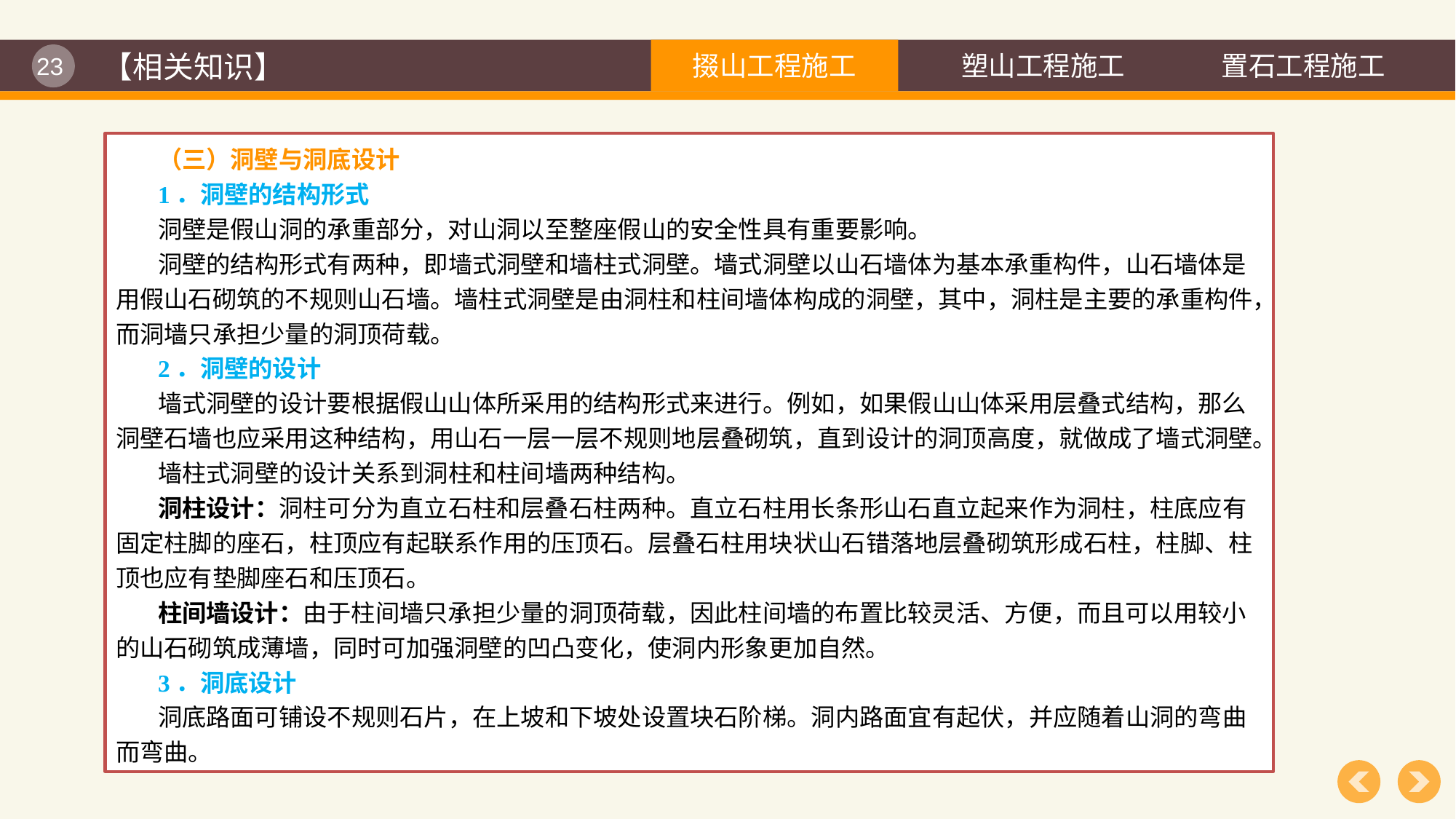

【相关知识】
（三）洞壁与洞底设计
1．洞壁的结构形式
洞壁是假山洞的承重部分，对山洞以至整座假山的安全性具有重要影响。
洞壁的结构形式有两种，即墙式洞壁和墙柱式洞壁。墙式洞壁以山石墙体为基本承重构件，山石墙体是用假山石砌筑的不规则山石墙。墙柱式洞壁是由洞柱和柱间墙体构成的洞壁，其中，洞柱是主要的承重构件，而洞墙只承担少量的洞顶荷载。
2．洞壁的设计
墙式洞壁的设计要根据假山山体所采用的结构形式来进行。例如，如果假山山体采用层叠式结构，那么洞壁石墙也应采用这种结构，用山石一层一层不规则地层叠砌筑，直到设计的洞顶高度，就做成了墙式洞壁。
墙柱式洞壁的设计关系到洞柱和柱间墙两种结构。
洞柱设计：洞柱可分为直立石柱和层叠石柱两种。直立石柱用长条形山石直立起来作为洞柱，柱底应有固定柱脚的座石，柱顶应有起联系作用的压顶石。层叠石柱用块状山石错落地层叠砌筑形成石柱，柱脚、柱顶也应有垫脚座石和压顶石。
柱间墙设计：由于柱间墙只承担少量的洞顶荷载，因此柱间墙的布置比较灵活、方便，而且可以用较小的山石砌筑成薄墙，同时可加强洞壁的凹凸变化，使洞内形象更加自然。
3．洞底设计
洞底路面可铺设不规则石片，在上坡和下坡处设置块石阶梯。洞内路面宜有起伏，并应随着山洞的弯曲而弯曲。